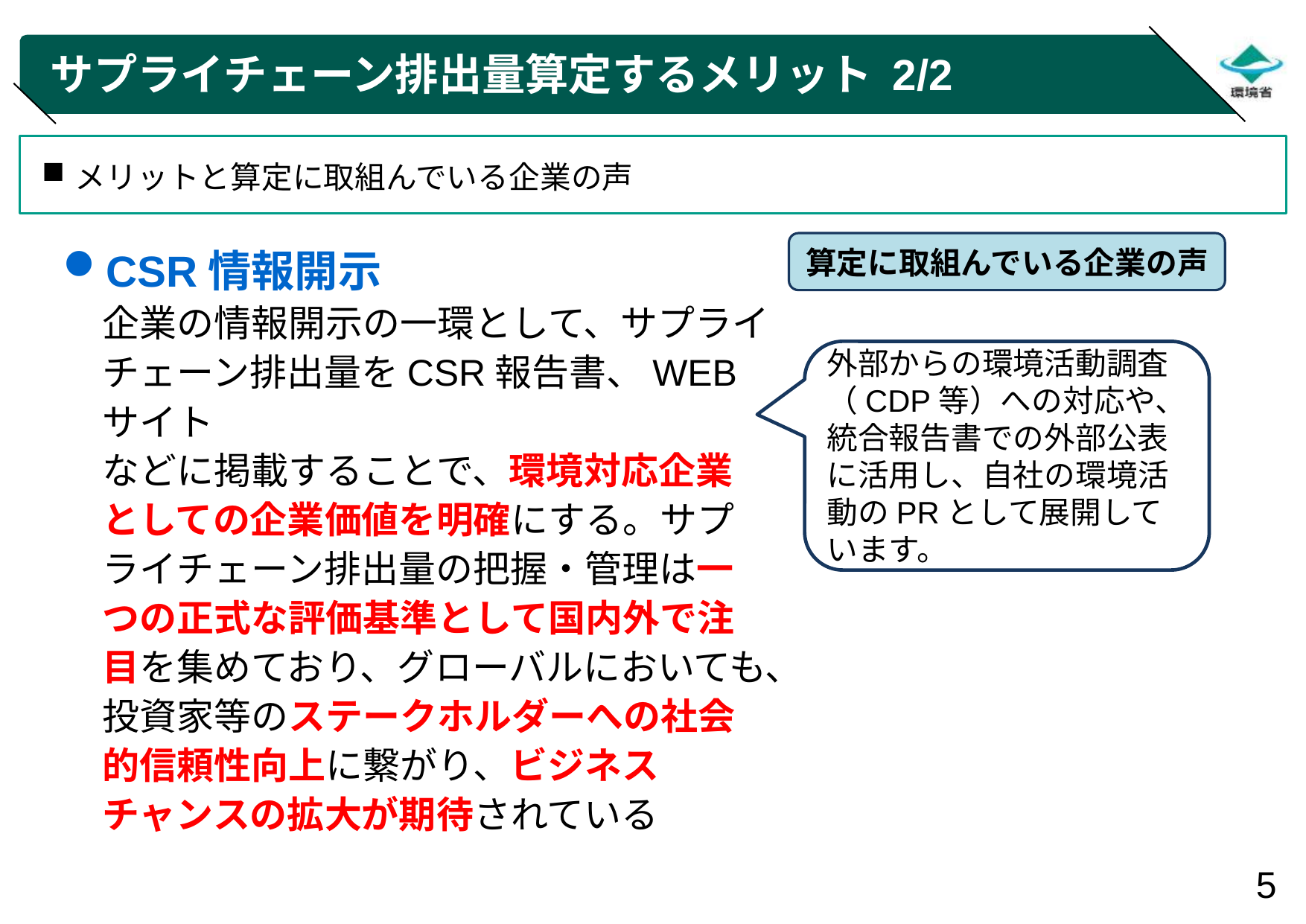

# サプライチェーン排出量算定するメリット 2/2
メリットと算定に取組んでいる企業の声
CSR情報開示
企業の情報開示の一環として、サプライ
チェーン排出量をCSR報告書、WEBサイト
などに掲載することで、環境対応企業としての企業価値を明確にする。サプライチェーン排出量の把握・管理は一つの正式な評価基準として国内外で注目を集めており、グローバルにおいても、投資家等のステークホルダーへの社会的信頼性向上に繋がり、ビジネス
チャンスの拡大が期待されている
算定に取組んでいる企業の声
外部からの環境活動調査（CDP等）への対応や、統合報告書での外部公表に活用し、自社の環境活動のPRとして展開しています。